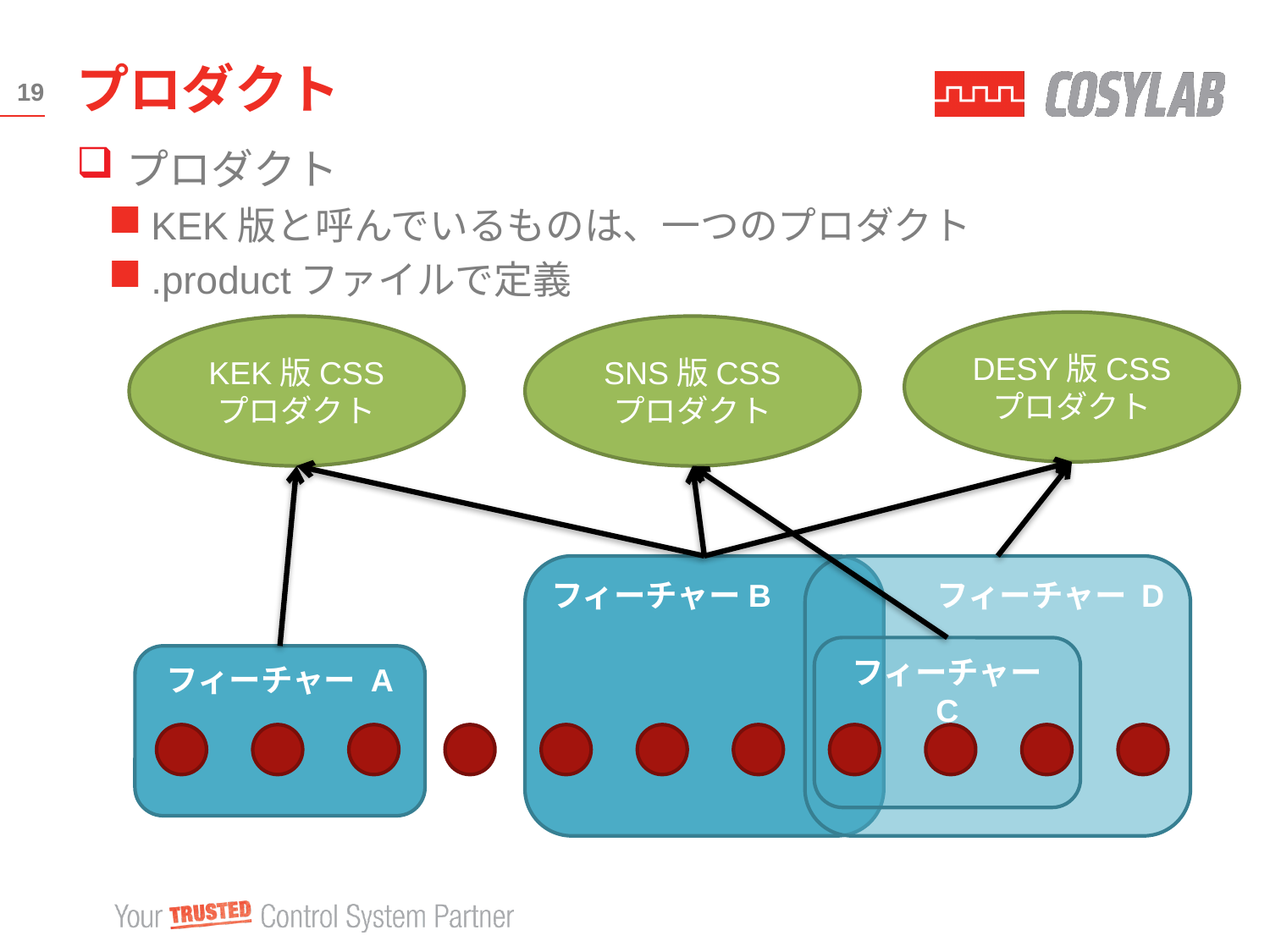

# プロダクト
19
プロダクト
KEK版と呼んでいるものは、一つのプロダクト
.productファイルで定義
DESY版CSS
プロダクト
KEK版CSS
プロダクト
SNS版CSS
プロダクト
フィーチャーB
フィーチャー D
フィーチャー C
フィーチャー A